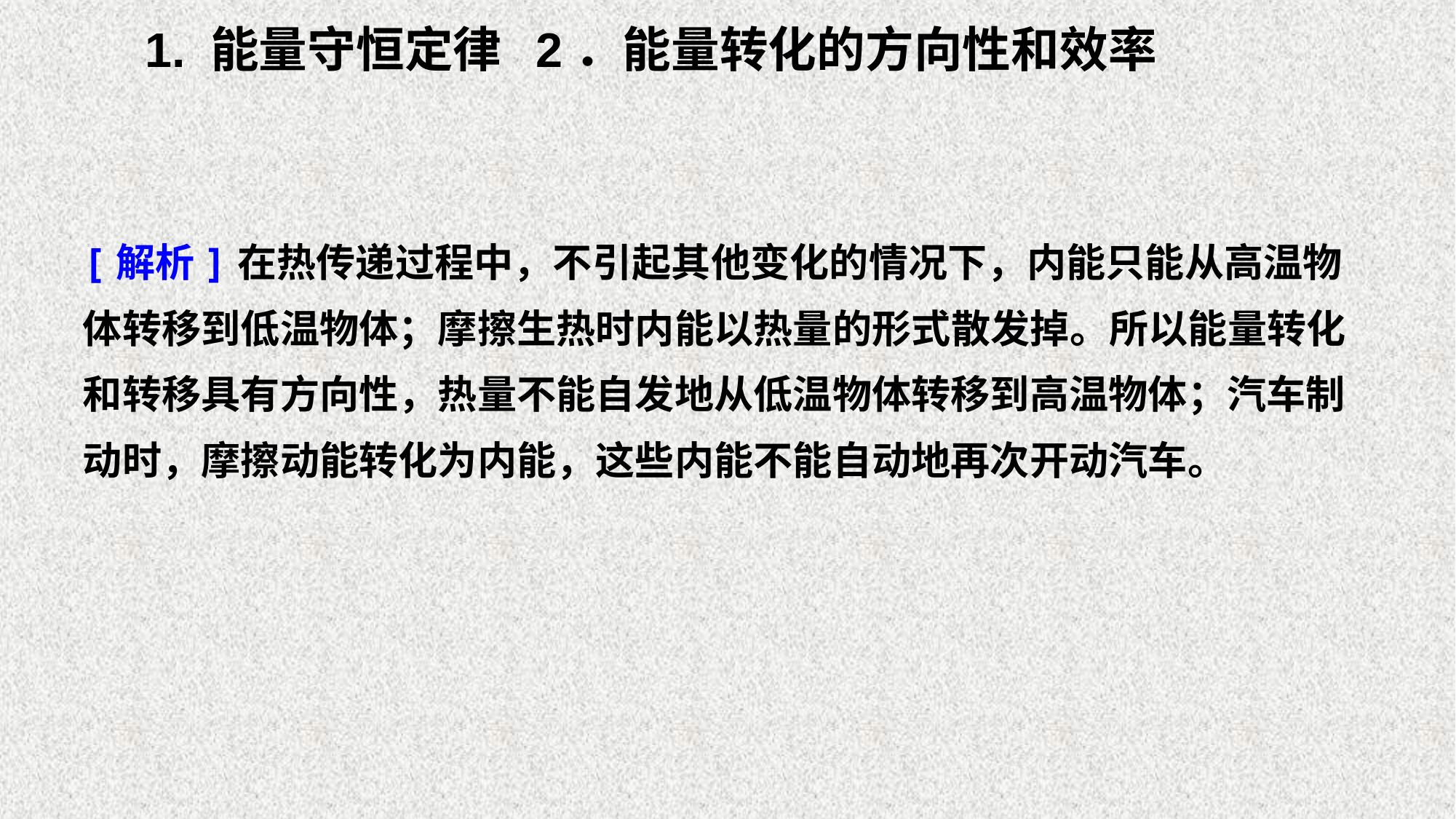

1. 能量守恒定律  2．能量转化的方向性和效率
[解析]在热传递过程中，不引起其他变化的情况下，内能只能从高温物体转移到低温物体；摩擦生热时内能以热量的形式散发掉。所以能量转化和转移具有方向性，热量不能自发地从低温物体转移到高温物体；汽车制动时，摩擦动能转化为内能，这些内能不能自动地再次开动汽车。